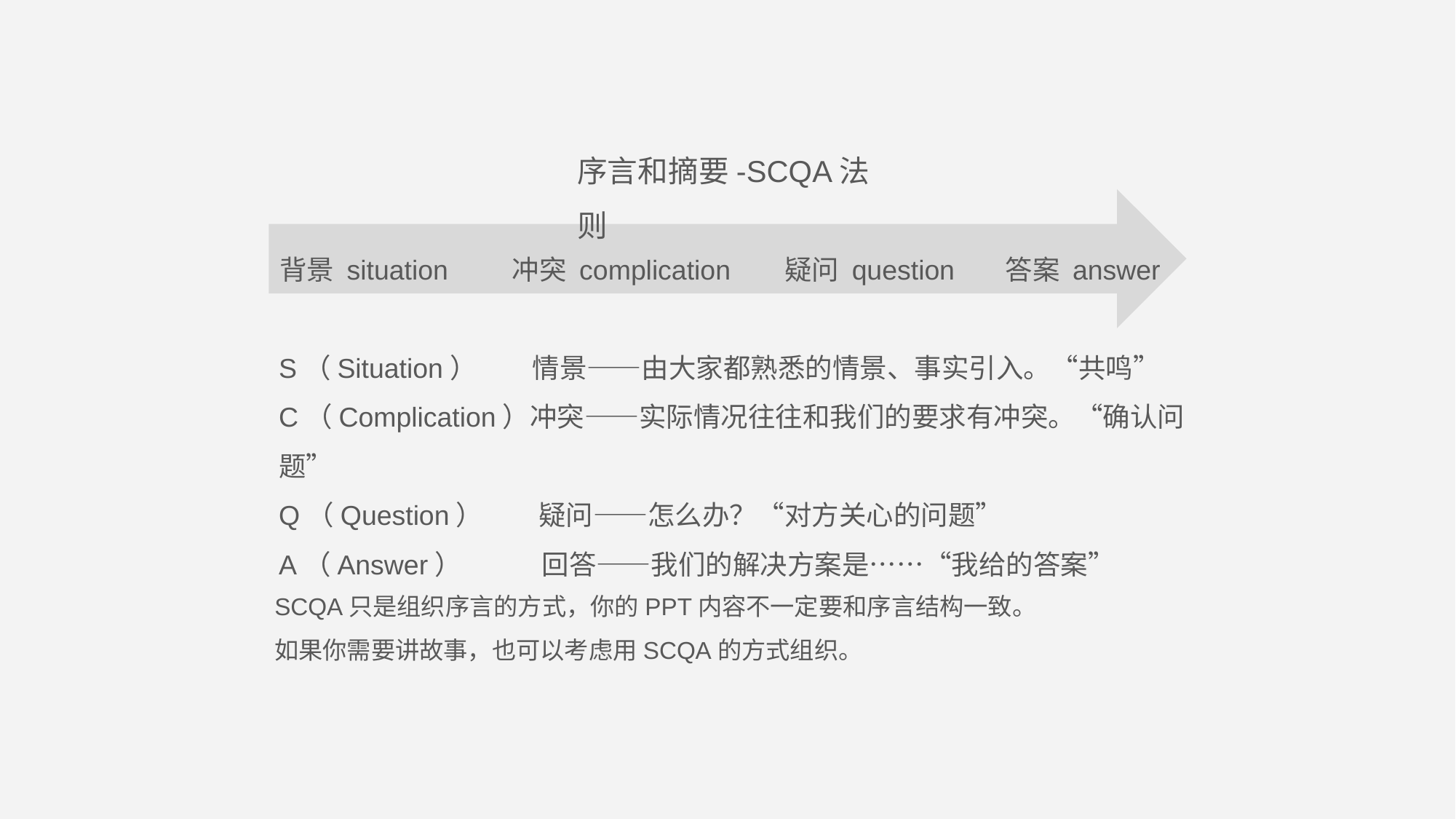

序言和摘要-SCQA法则

答案 answer
冲突 complication
疑问 question
背景 situation
S（Situation）         情景——由大家都熟悉的情景、事实引入。“共鸣”
C（Complication）冲突——实际情况往往和我们的要求有冲突。“确认问题”
Q（Question）         疑问——怎么办？“对方关心的问题”
A（Answer）             回答——我们的解决方案是……“我给的答案”
SCQA只是组织序言的方式，你的PPT内容不一定要和序言结构一致。
如果你需要讲故事，也可以考虑用SCQA的方式组织。